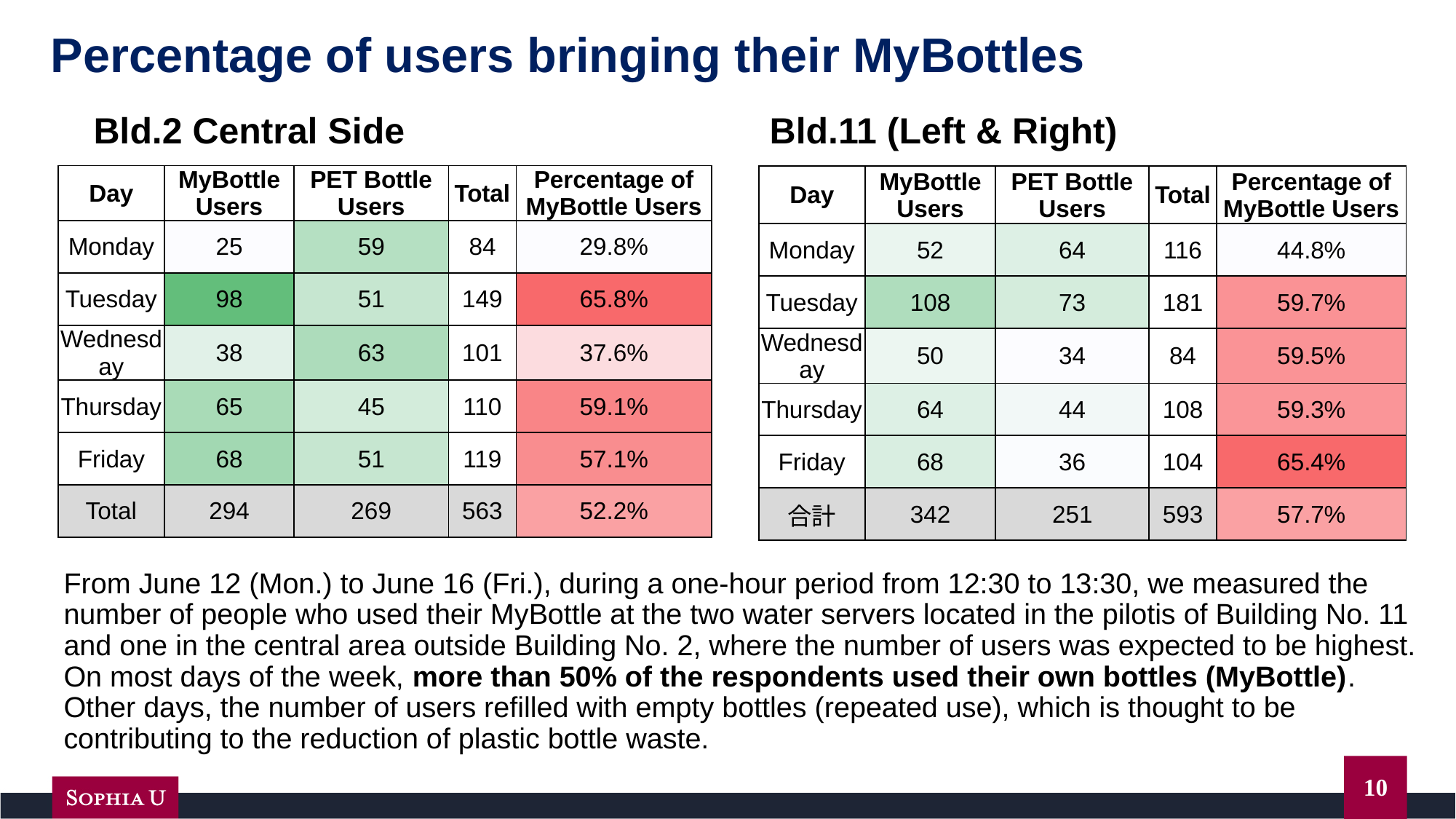

# Percentage of users bringing their MyBottles
Bld.11 (Left & Right)
Bld.2 Central Side
| Day | MyBottle Users | PET Bottle Users | Total | Percentage of MyBottle Users |
| --- | --- | --- | --- | --- |
| Monday | 25 | 59 | 84 | 29.8% |
| Tuesday | 98 | 51 | 149 | 65.8% |
| Wednesday | 38 | 63 | 101 | 37.6% |
| Thursday | 65 | 45 | 110 | 59.1% |
| Friday | 68 | 51 | 119 | 57.1% |
| Total | 294 | 269 | 563 | 52.2% |
| Day | MyBottle Users | PET Bottle Users | Total | Percentage of MyBottle Users |
| --- | --- | --- | --- | --- |
| Monday | 52 | 64 | 116 | 44.8% |
| Tuesday | 108 | 73 | 181 | 59.7% |
| Wednesday | 50 | 34 | 84 | 59.5% |
| Thursday | 64 | 44 | 108 | 59.3% |
| Friday | 68 | 36 | 104 | 65.4% |
| 合計 | 342 | 251 | 593 | 57.7% |
From June 12 (Mon.) to June 16 (Fri.), during a one-hour period from 12:30 to 13:30, we measured the number of people who used their MyBottle at the two water servers located in the pilotis of Building No. 11 and one in the central area outside Building No. 2, where the number of users was expected to be highest. On most days of the week, more than 50% of the respondents used their own bottles (MyBottle). Other days, the number of users refilled with empty bottles (repeated use), which is thought to be contributing to the reduction of plastic bottle waste.
10